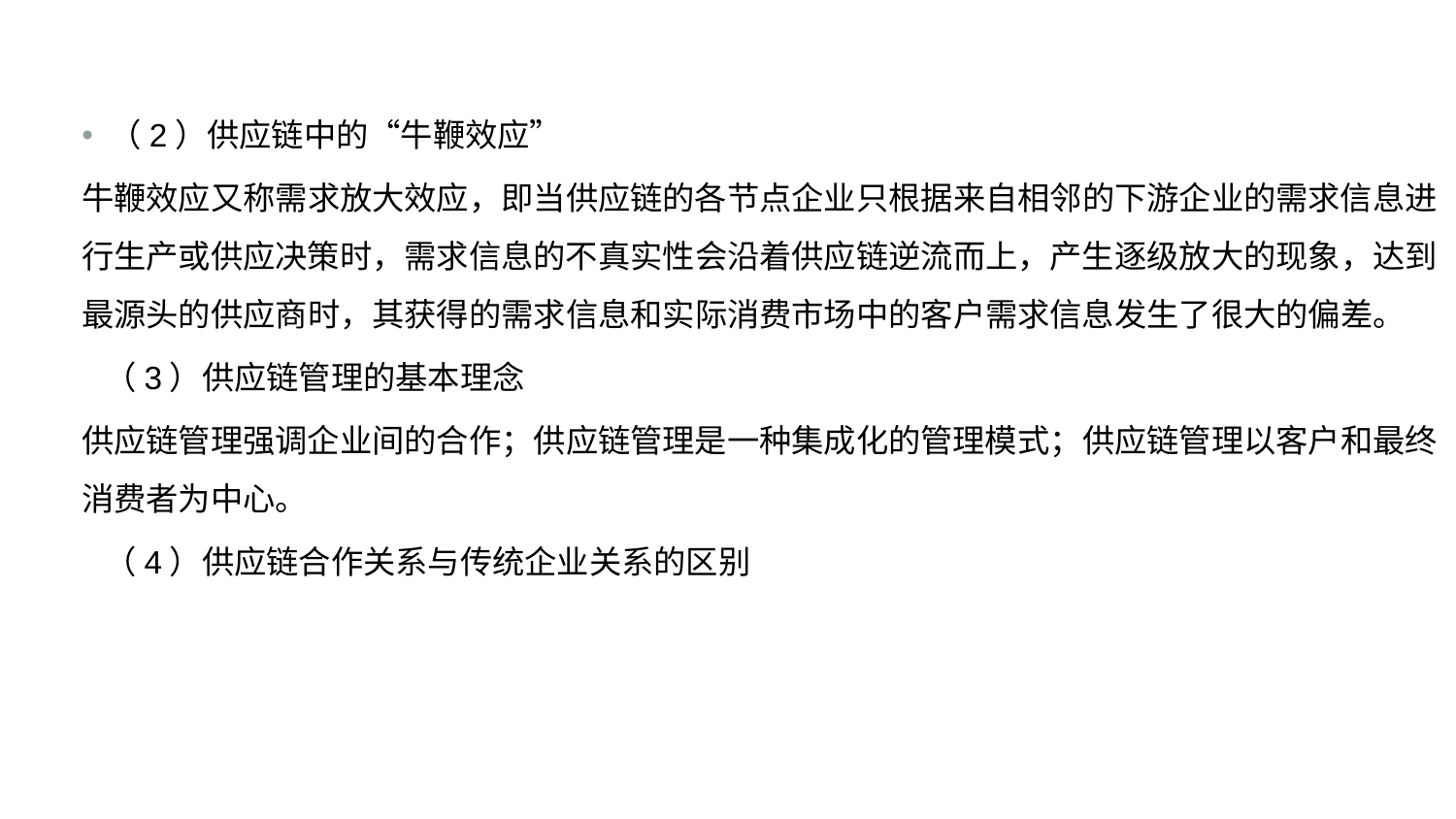

#
（2）供应链中的“牛鞭效应”
牛鞭效应又称需求放大效应，即当供应链的各节点企业只根据来自相邻的下游企业的需求信息进行生产或供应决策时，需求信息的不真实性会沿着供应链逆流而上，产生逐级放大的现象，达到最源头的供应商时，其获得的需求信息和实际消费市场中的客户需求信息发生了很大的偏差。
  （3）供应链管理的基本理念
供应链管理强调企业间的合作；供应链管理是一种集成化的管理模式；供应链管理以客户和最终消费者为中心。
  （4）供应链合作关系与传统企业关系的区别